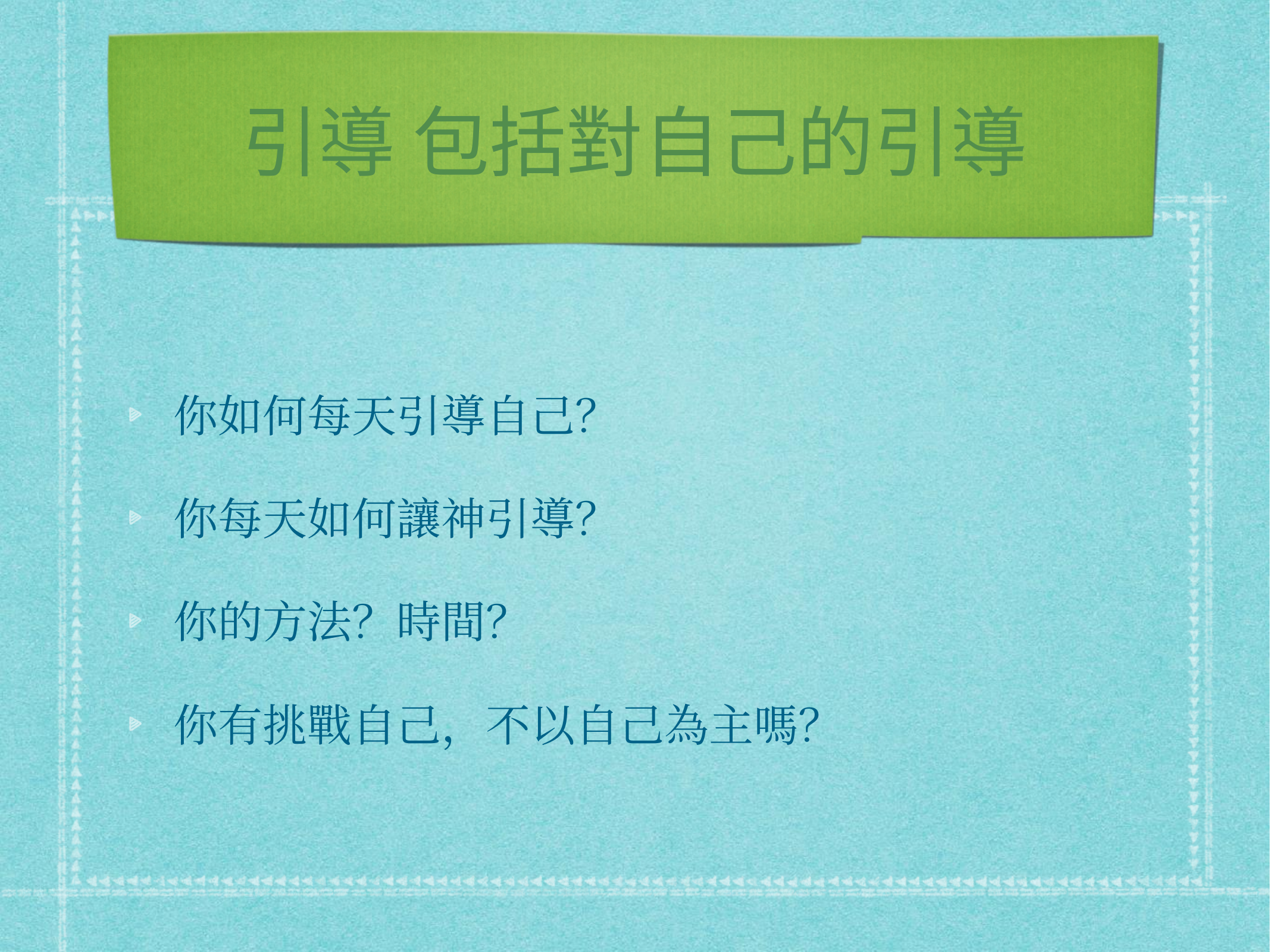

# 引導 包括對自己的引導
你如何每天引導自己？
你每天如何讓神引導？
你的方法？時間？
你有挑戰自己，不以自己為主嗎？